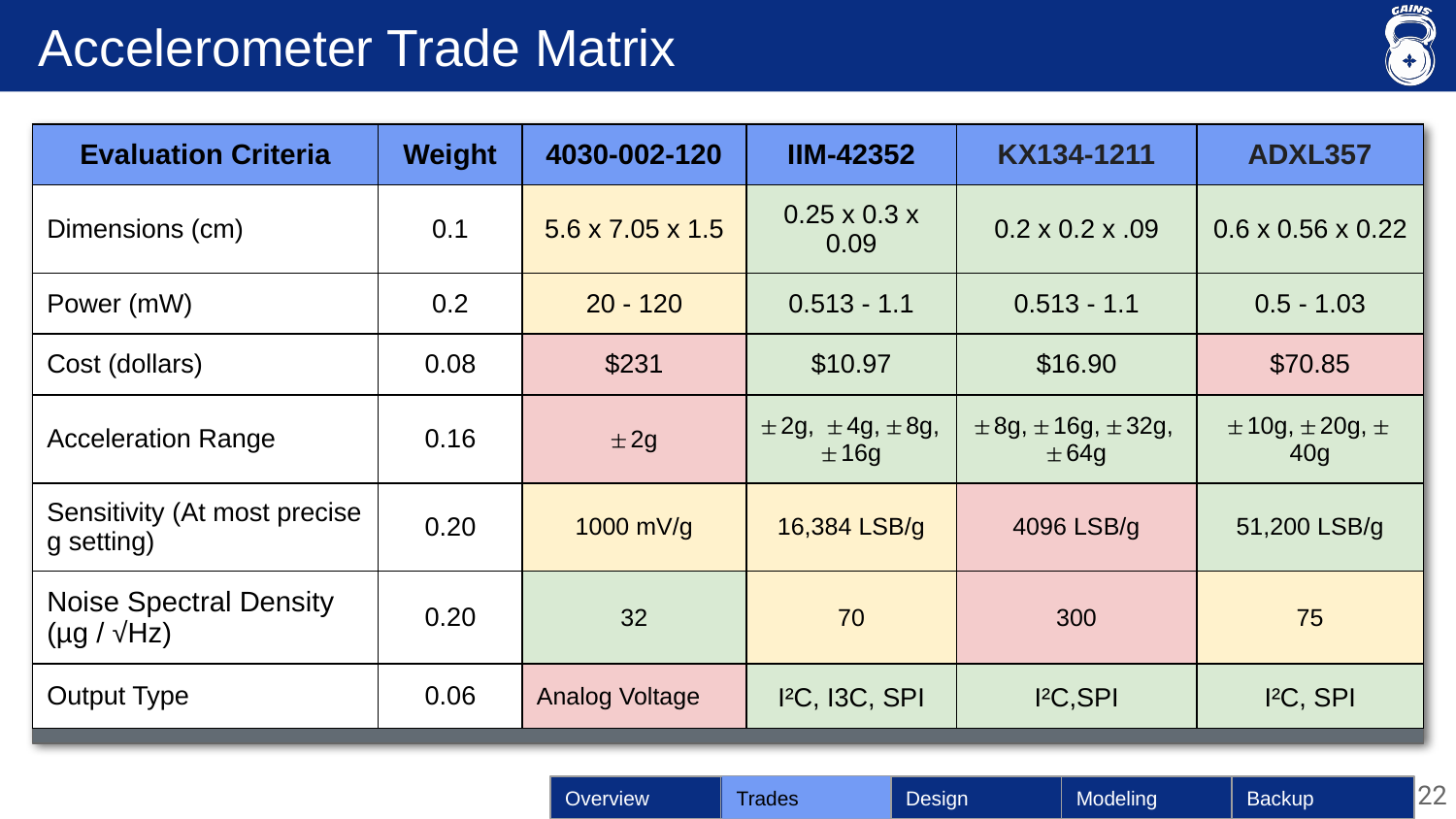

# Accelerometer Trade Matrix
| Evaluation Criteria | Weight | 4030-002-120 | IIM-42352 | KX134-1211 | ADXL357 |
| --- | --- | --- | --- | --- | --- |
| Dimensions (cm) | 0.1 | 5.6 x 7.05 x 1.5 | 0.25 x 0.3 x 0.09 | 0.2 x 0.2 x .09 | 0.6 x 0.56 x 0.22 |
| Power (mW) | 0.2 | 20 - 120 | 0.513 - 1.1 | 0.513 - 1.1 | 0.5 - 1.03 |
| Cost (dollars) | 0.08 | $231 | $10.97 | $16.90 | $70.85 |
| Acceleration Range | 0.16 | 士2g | 士2g, 士4g,士8g,士16g | 士8g,士16g,士32g,士64g | 士10g,士20g,士40g |
| Sensitivity (At most precise g setting) | 0.20 | 1000 mV/g | 16,384 LSB/g | 4096 LSB/g | 51,200 LSB/g |
| Noise Spectral Density (µg / √Hz) | 0.20 | 32 | 70 | 300 | 75 |
| Output Type | 0.06 | Analog Voltage | I²C, I3C, SPI | I²C,SPI | I²C, SPI |

22
Trades